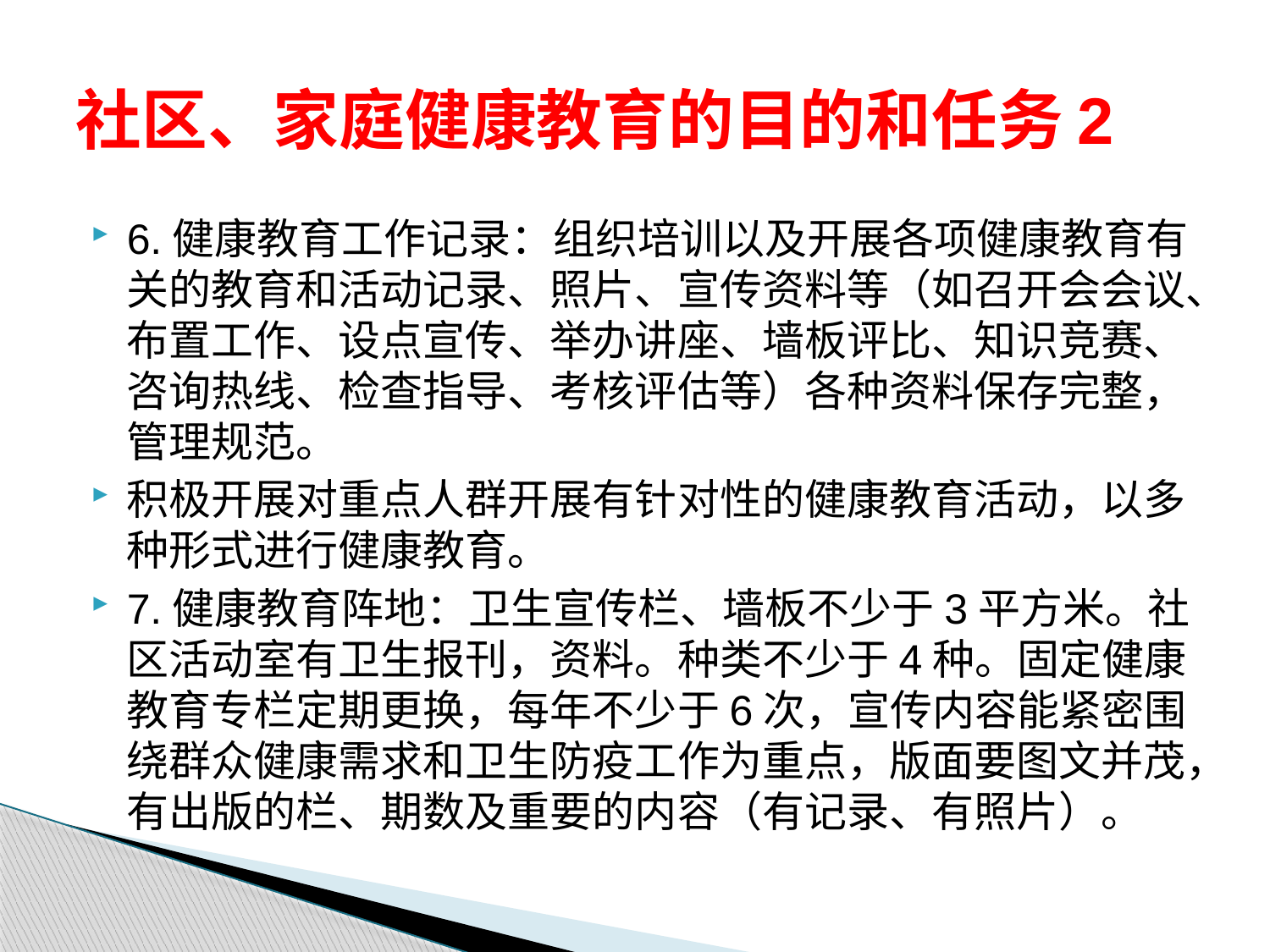

# 社区、家庭健康教育的目的和任务2
6.健康教育工作记录：组织培训以及开展各项健康教育有关的教育和活动记录、照片、宣传资料等（如召开会会议、布置工作、设点宣传、举办讲座、墙板评比、知识竞赛、咨询热线、检查指导、考核评估等）各种资料保存完整，管理规范。
积极开展对重点人群开展有针对性的健康教育活动，以多种形式进行健康教育。
7.健康教育阵地：卫生宣传栏、墙板不少于3平方米。社区活动室有卫生报刊，资料。种类不少于4种。固定健康教育专栏定期更换，每年不少于6次，宣传内容能紧密围绕群众健康需求和卫生防疫工作为重点，版面要图文并茂，有出版的栏、期数及重要的内容（有记录、有照片）。